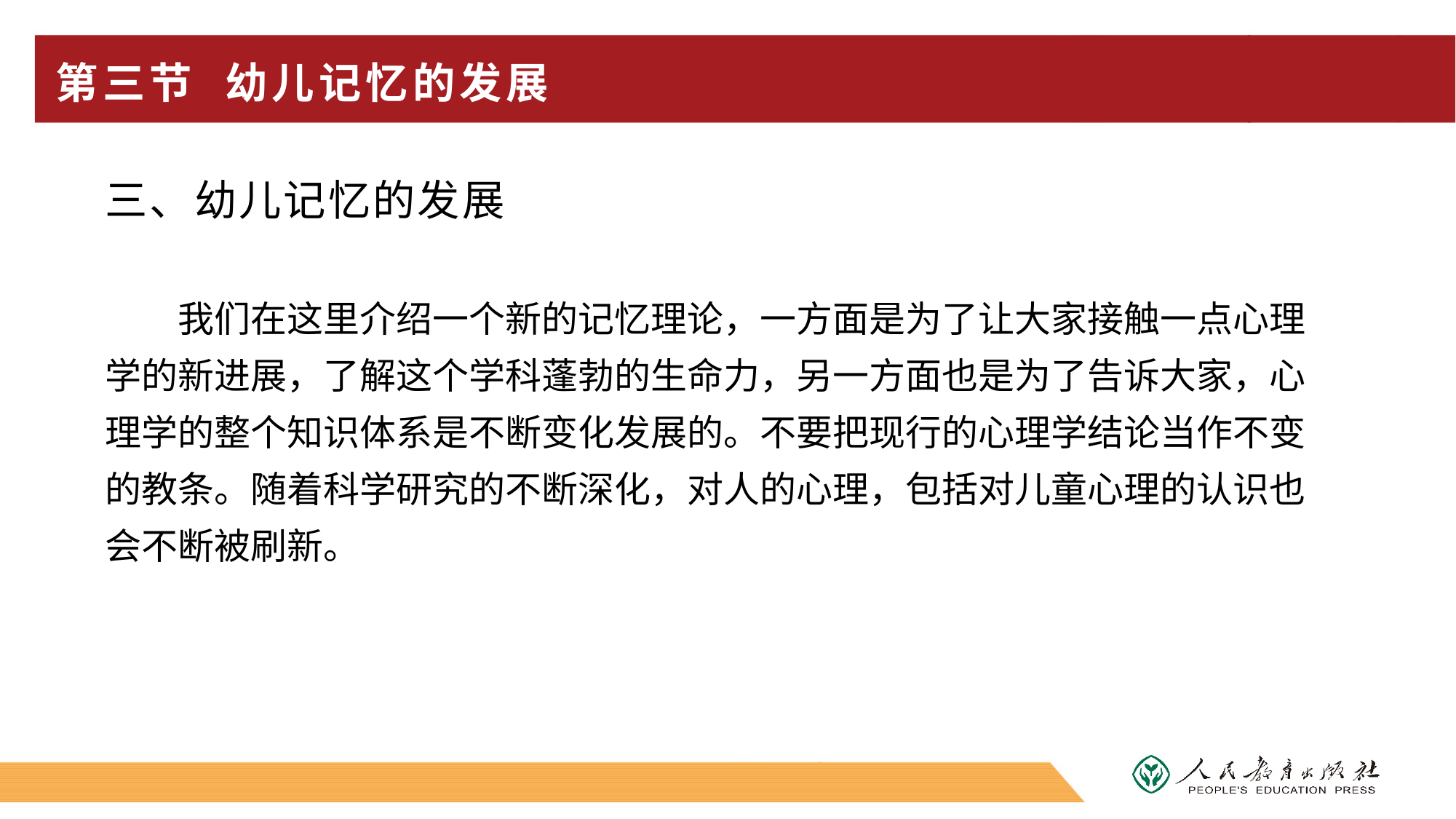

# 第三节  幼儿记忆的发展
三、幼儿记忆的发展
我们在这里介绍一个新的记忆理论，一方面是为了让大家接触一点心理学的新进展，了解这个学科蓬勃的生命力，另一方面也是为了告诉大家，心理学的整个知识体系是不断变化发展的。不要把现行的心理学结论当作不变的教条。随着科学研究的不断深化，对人的心理，包括对儿童心理的认识也会不断被刷新。